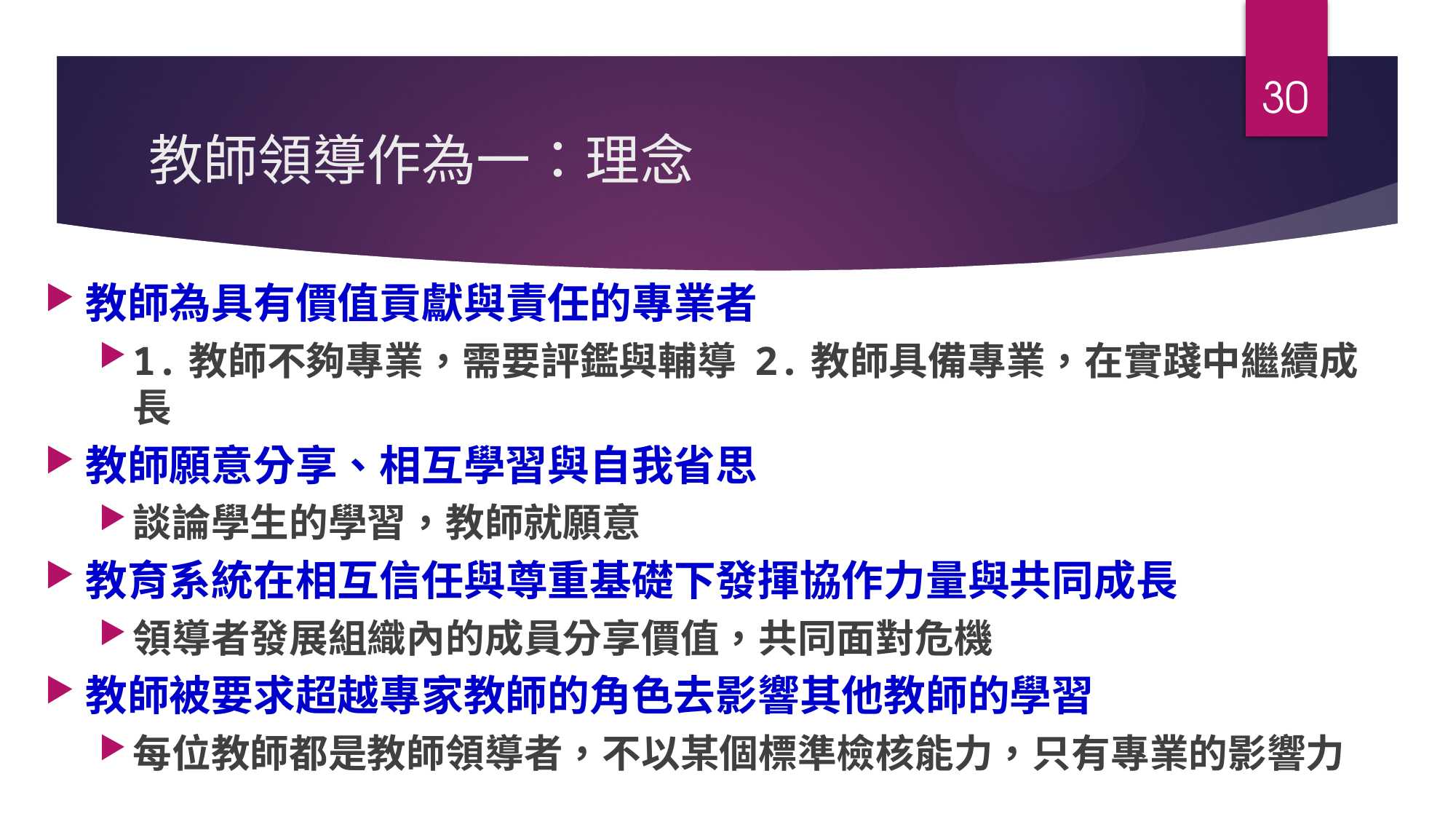

30
# 教師領導作為一：理念
教師為具有價值貢獻與責任的專業者
1.教師不夠專業，需要評鑑與輔導 2.教師具備專業，在實踐中繼續成長
教師願意分享、相互學習與自我省思
談論學生的學習，教師就願意
教育系統在相互信任與尊重基礎下發揮協作力量與共同成長
領導者發展組織內的成員分享價值，共同面對危機
教師被要求超越專家教師的角色去影響其他教師的學習
每位教師都是教師領導者，不以某個標準檢核能力，只有專業的影響力